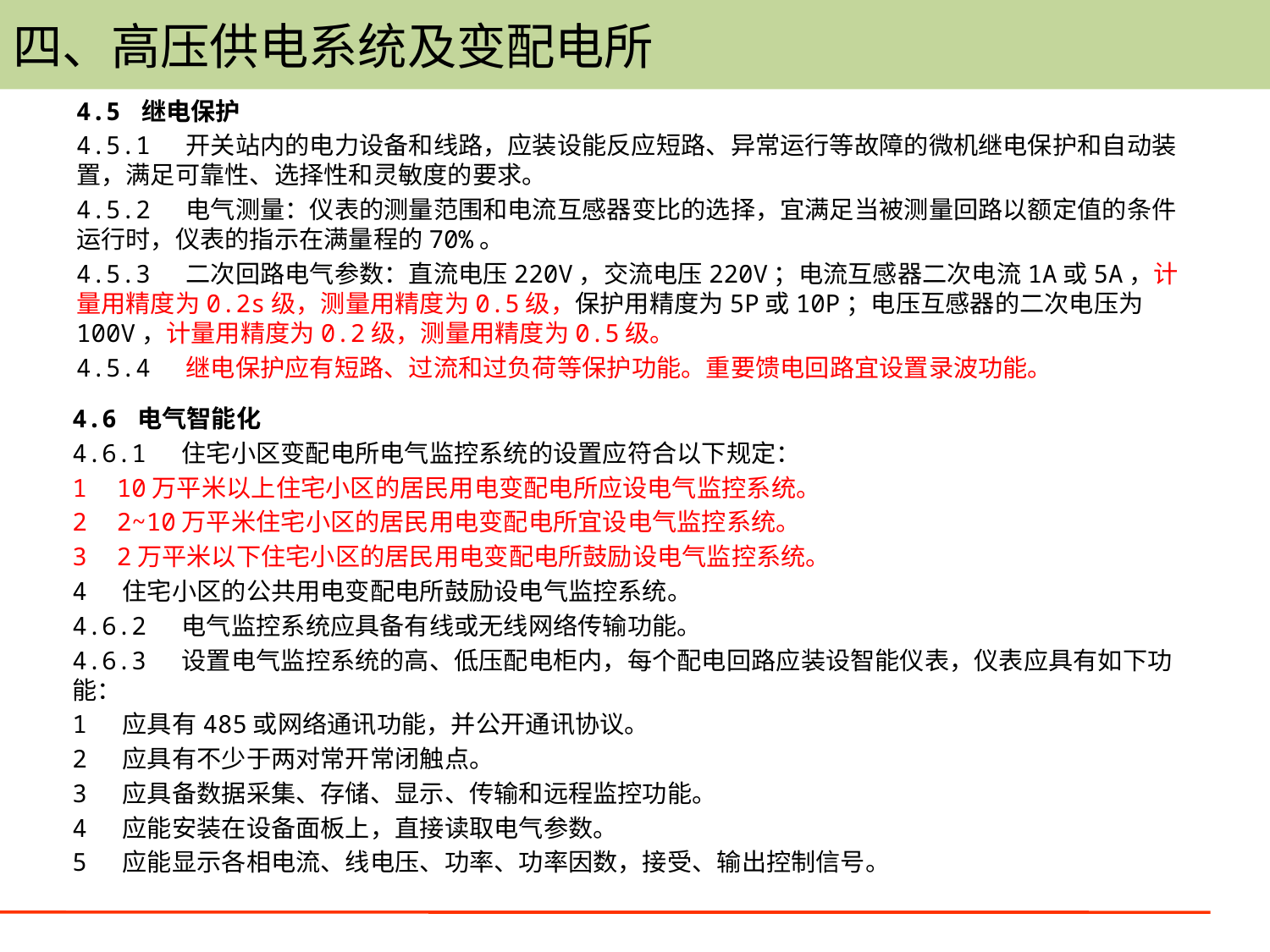

# 四、高压供电系统及变配电所
4.5 继电保护
4.5.1  开关站内的电力设备和线路，应装设能反应短路、异常运行等故障的微机继电保护和自动装置，满足可靠性、选择性和灵敏度的要求。
4.5.2  电气测量：仪表的测量范围和电流互感器变比的选择，宜满足当被测量回路以额定值的条件运行时，仪表的指示在满量程的70%。
4.5.3  二次回路电气参数：直流电压220V，交流电压220V；电流互感器二次电流1A或5A，计量用精度为0.2s级，测量用精度为0.5级，保护用精度为5P或10P；电压互感器的二次电压为100V，计量用精度为0.2级，测量用精度为0.5级。
4.5.4  继电保护应有短路、过流和过负荷等保护功能。重要馈电回路宜设置录波功能。
4.6 电气智能化
4.6.1  住宅小区变配电所电气监控系统的设置应符合以下规定：
1  10万平米以上住宅小区的居民用电变配电所应设电气监控系统。
2  2~10万平米住宅小区的居民用电变配电所宜设电气监控系统。
3  2万平米以下住宅小区的居民用电变配电所鼓励设电气监控系统。
4  住宅小区的公共用电变配电所鼓励设电气监控系统。
4.6.2  电气监控系统应具备有线或无线网络传输功能。
4.6.3  设置电气监控系统的高、低压配电柜内，每个配电回路应装设智能仪表，仪表应具有如下功能：
1  应具有485或网络通讯功能，并公开通讯协议。
2  应具有不少于两对常开常闭触点。
3  应具备数据采集、存储、显示、传输和远程监控功能。
4  应能安装在设备面板上，直接读取电气参数。
5  应能显示各相电流、线电压、功率、功率因数，接受、输出控制信号。